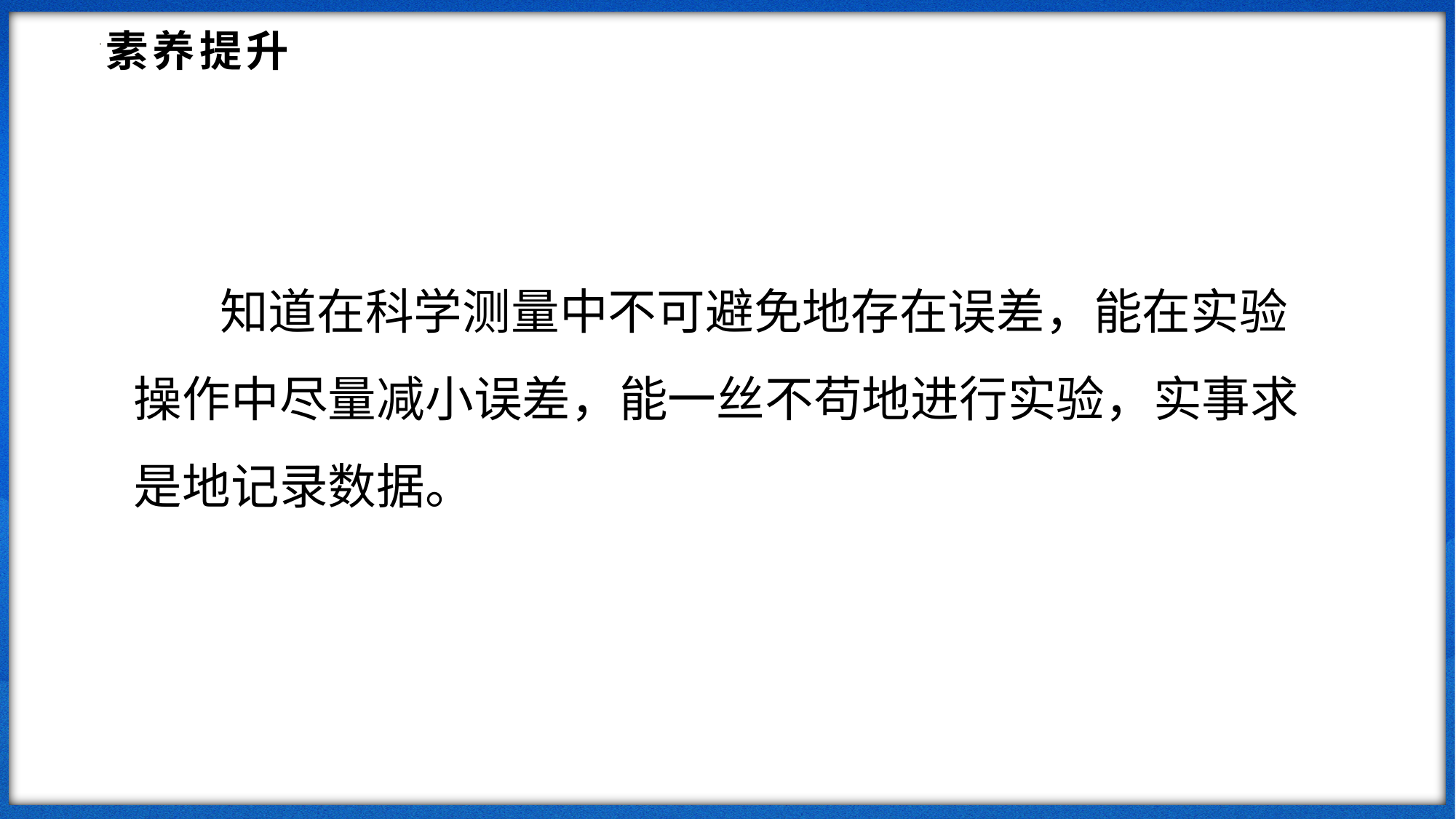

素养提升
知道在科学测量中不可避免地存在误差，能在实验操作中尽量减小误差，能一丝不苟地进行实验，实事求是地记录数据。